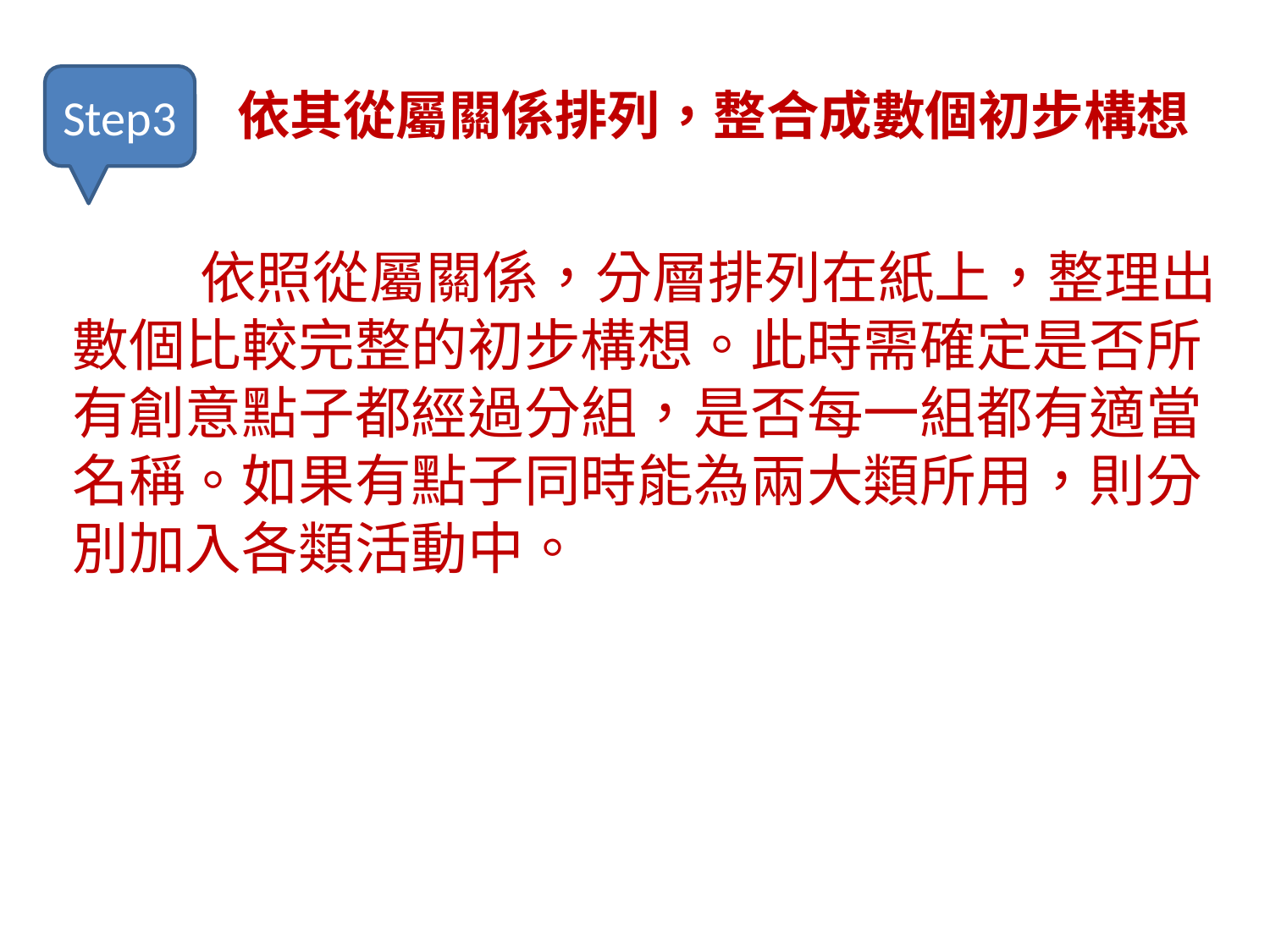

Step3
依其從屬關係排列，整合成數個初步構想

         依照從屬關係，分層排列在紙上，整理出數個比較完整的初步構想。此時需確定是否所有創意點子都經過分組，是否每一組都有適當名稱。如果有點子同時能為兩大類所用，則分別加入各類活動中。